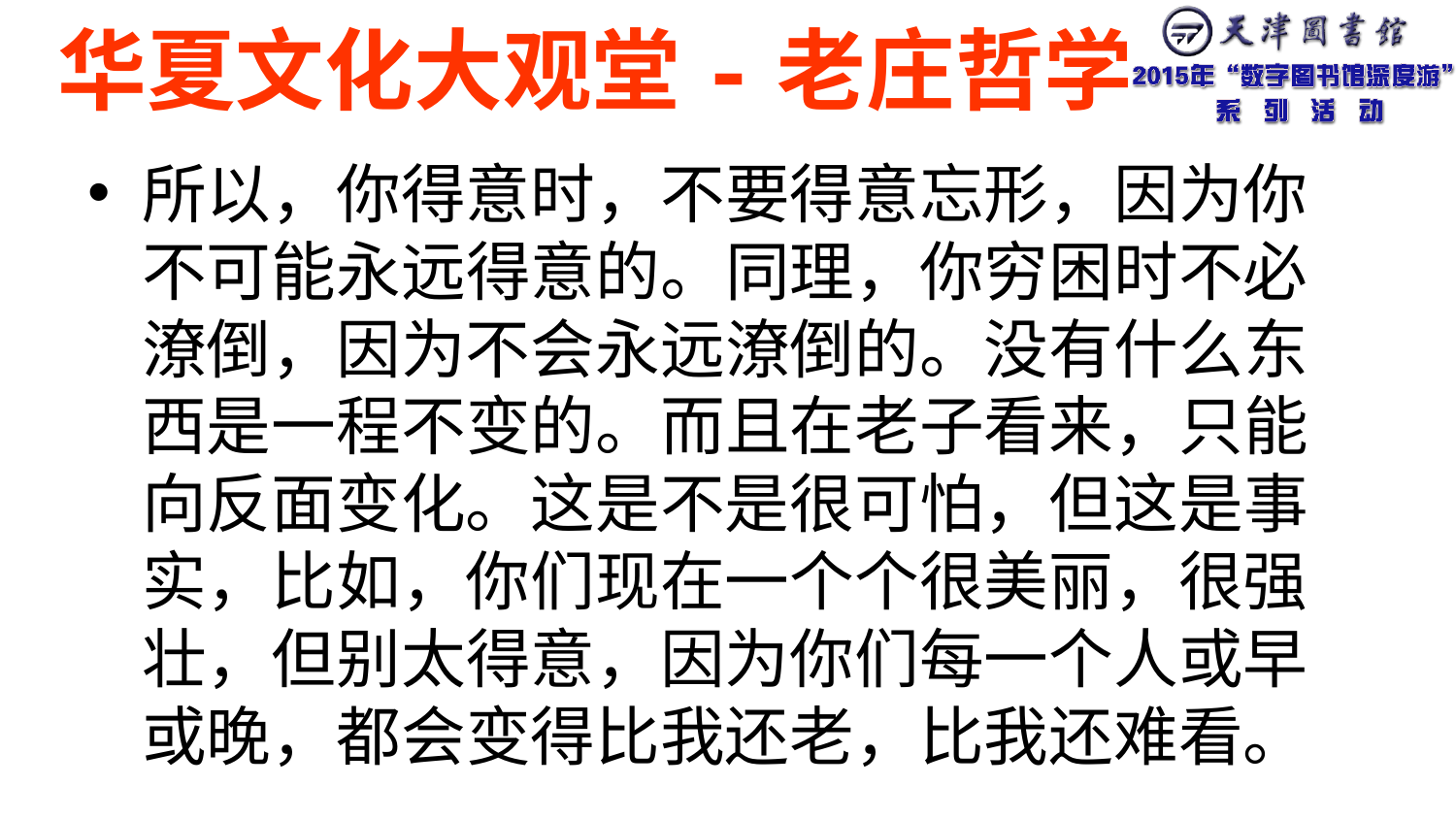

# 华夏文化大观堂-老庄哲学
所以，你得意时，不要得意忘形，因为你不可能永远得意的。同理，你穷困时不必潦倒，因为不会永远潦倒的。没有什么东西是一程不变的。而且在老子看来，只能向反面变化。这是不是很可怕，但这是事实，比如，你们现在一个个很美丽，很强壮，但别太得意，因为你们每一个人或早或晚，都会变得比我还老，比我还难看。